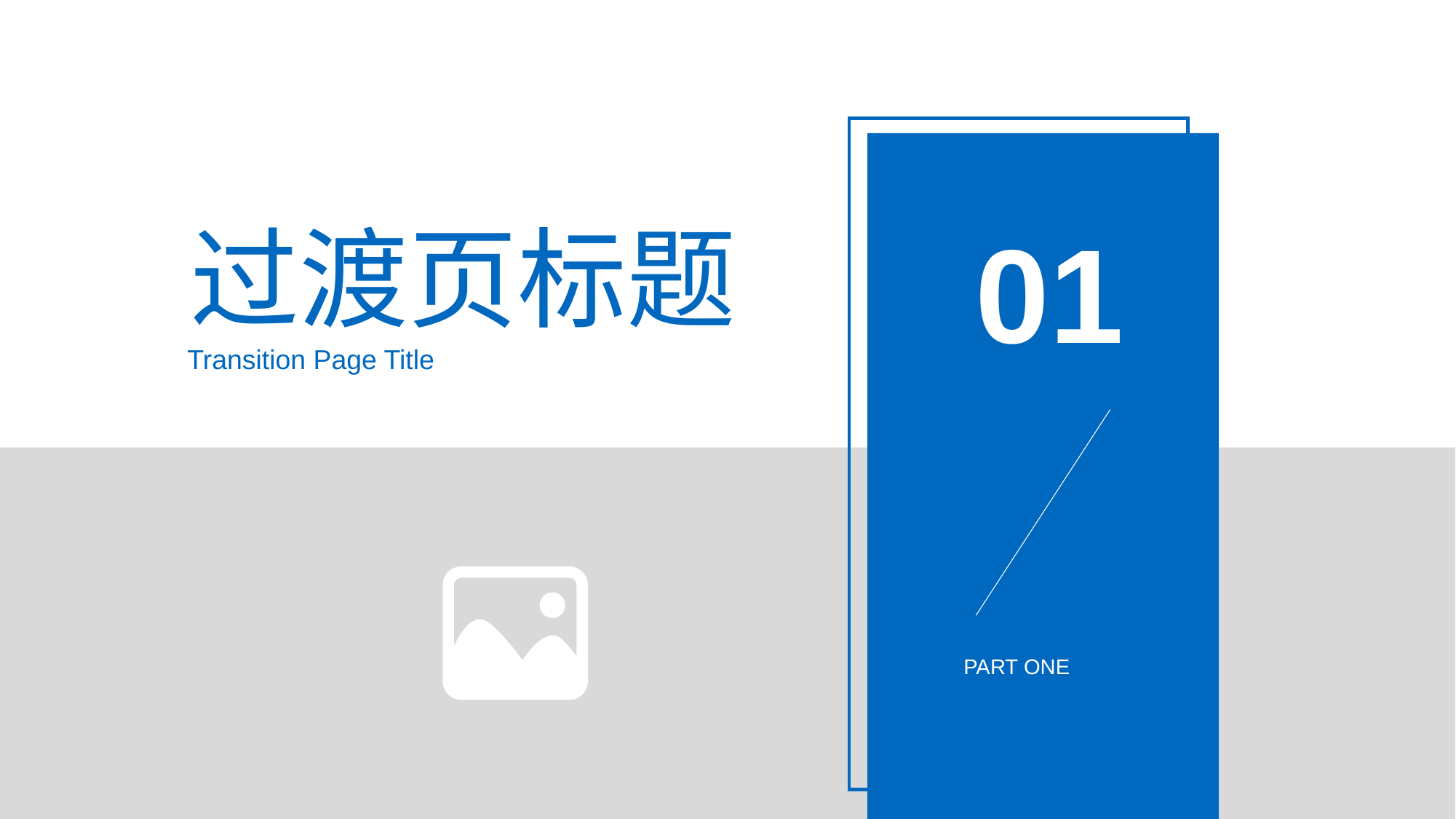

过渡页标题
Transition Page Title
01

PART ONE